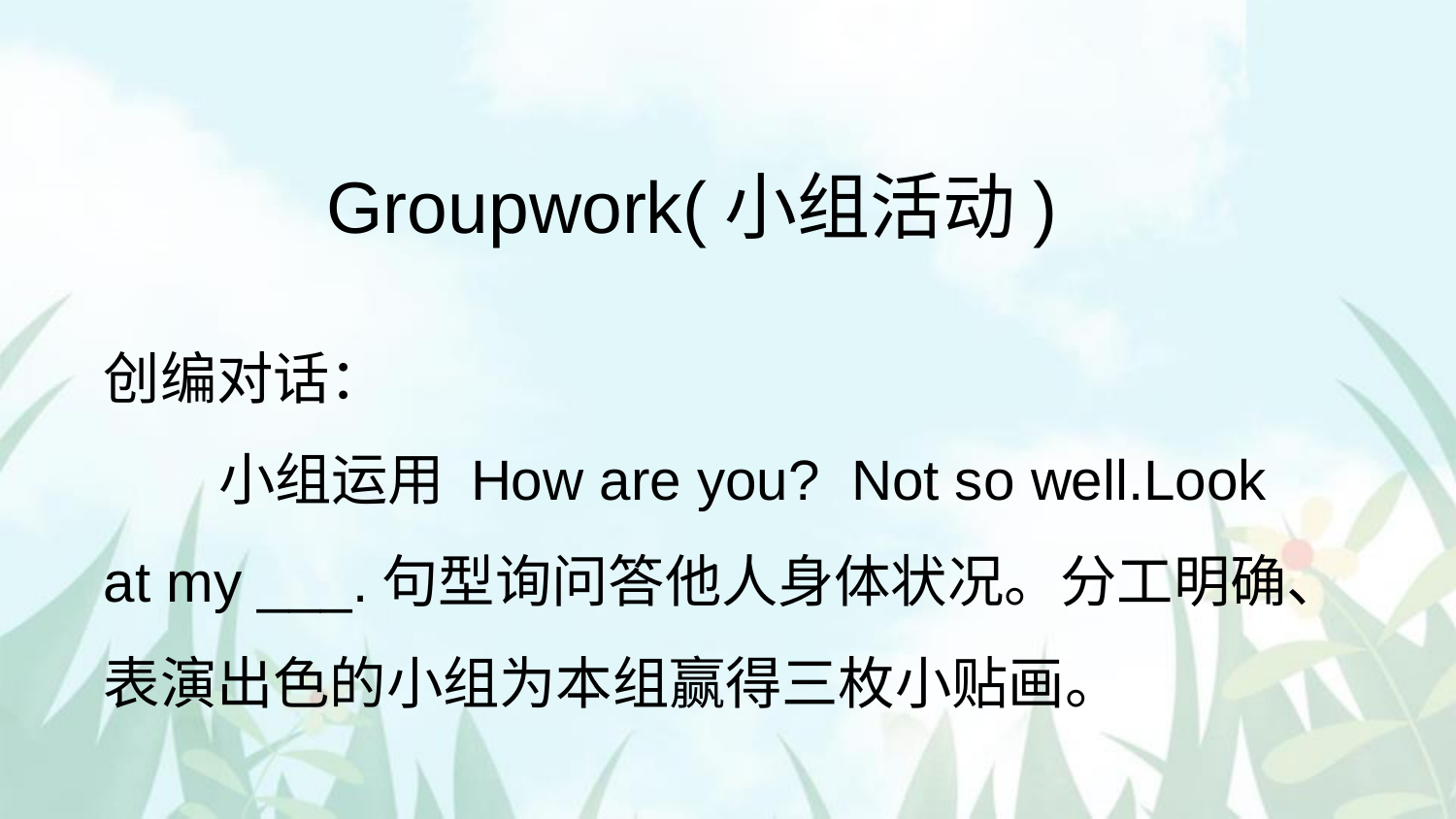

Groupwork(小组活动)
创编对话：
        小组运用 How are you?  Not so well.Look at my ___.句型询问答他人身体状况。分工明确、表演出色的小组为本组赢得三枚小贴画。